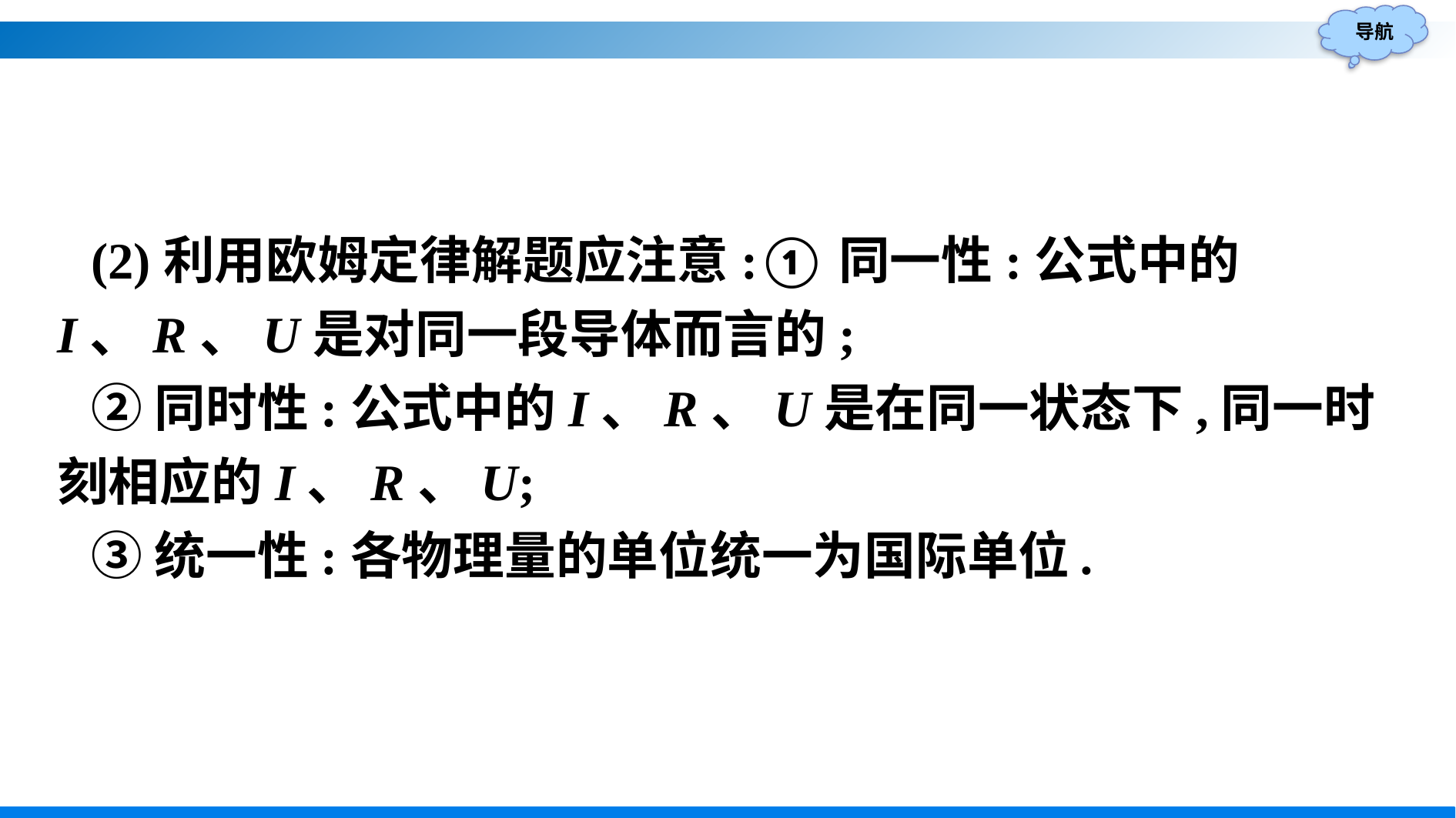

(2)利用欧姆定律解题应注意:①同一性:公式中的I、R、U是对同一段导体而言的;
②同时性:公式中的I、R、U是在同一状态下,同一时刻相应的I、R、U;
③统一性:各物理量的单位统一为国际单位.